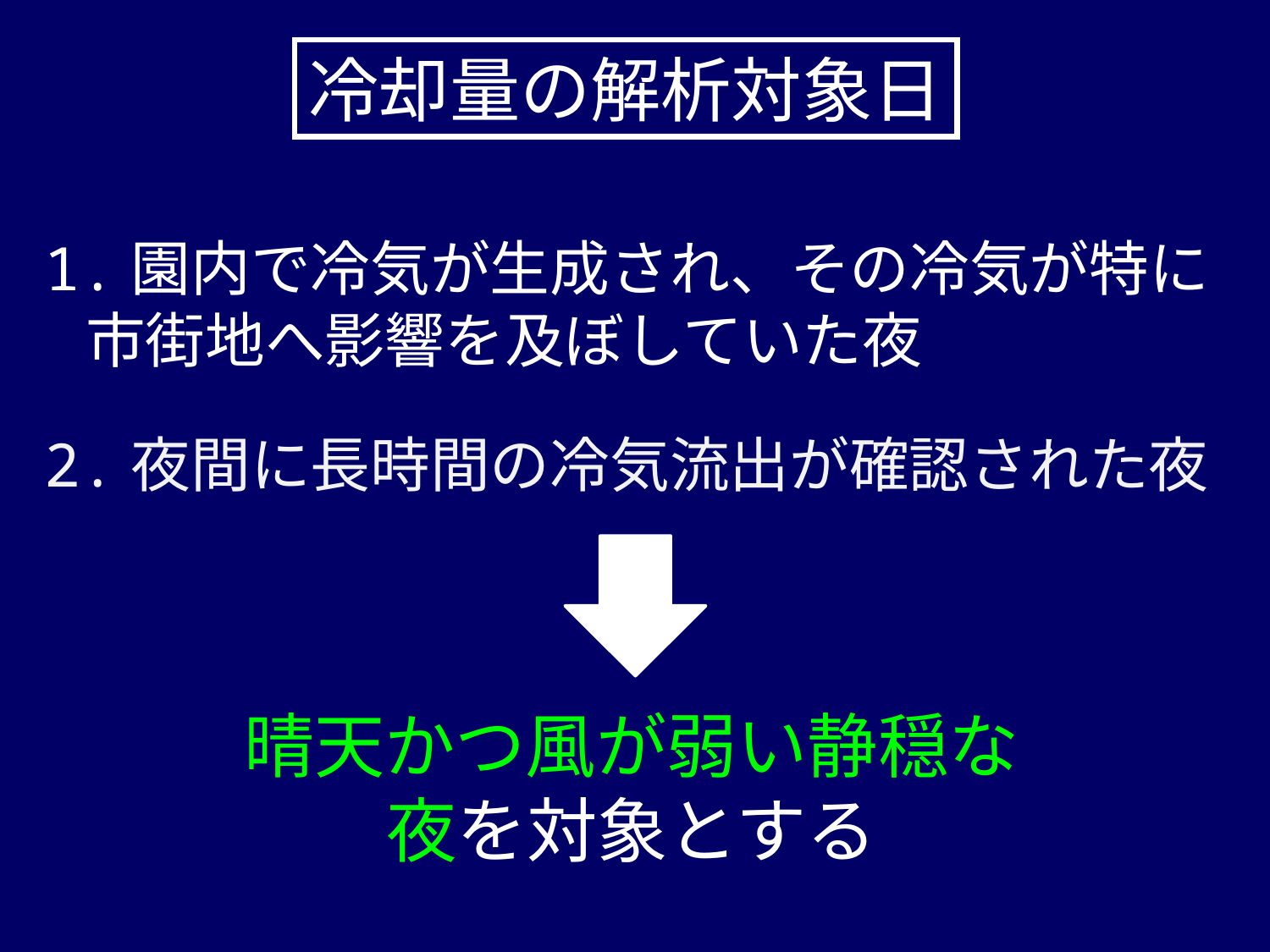

冷却量の解析対象日
1.園内で冷気が生成され、その冷気が特に
  市街地へ影響を及ぼしていた夜
2.夜間に長時間の冷気流出が確認された夜

晴天かつ風が弱い静穏な夜を対象とする